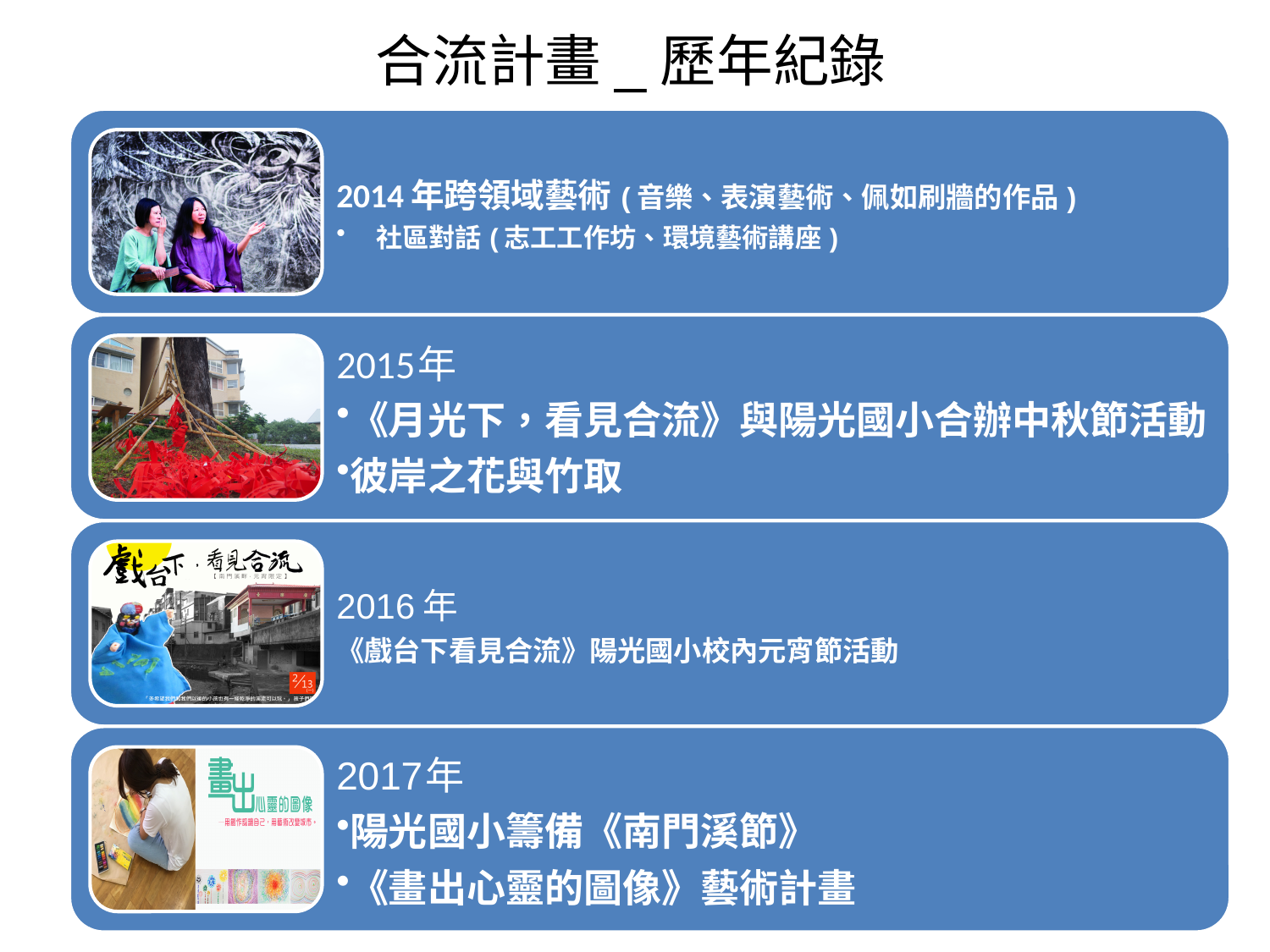

# 合流計畫_歷年紀錄
2014年跨領域藝術(音樂、表演藝術、佩如刷牆的作品)
社區對話(志工工作坊、環境藝術講座)
2015年
《月光下，看見合流》與陽光國小合辦中秋節活動
彼岸之花與竹取
2017年
陽光國小籌備《南門溪節》
《畫出心靈的圖像》藝術計畫
2016年
《戲台下看見合流》陽光國小校內元宵節活動